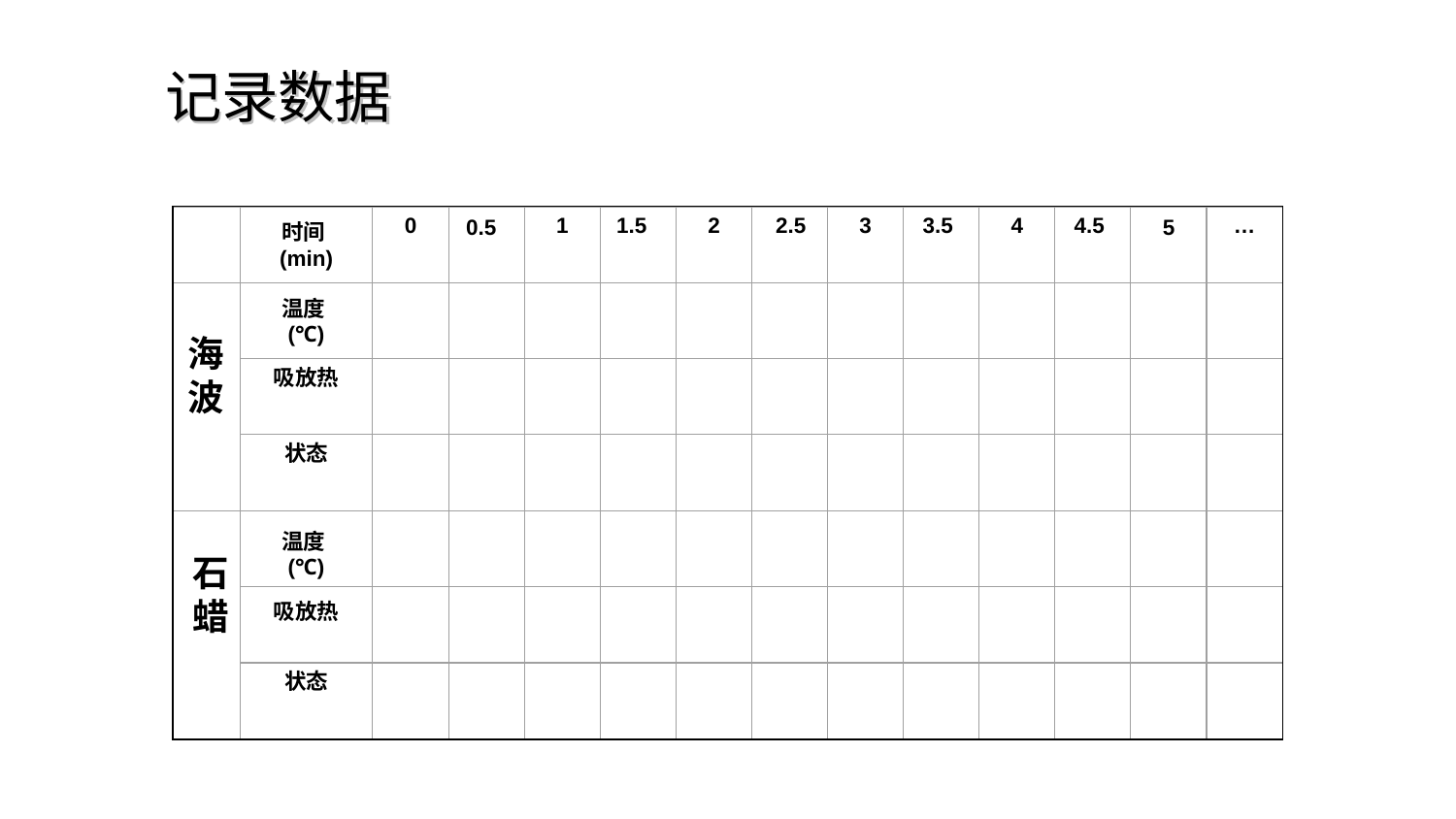

记录数据

时间(min)

0

1

1.5

2

2.5

3

3.5

4

4.5

5

…

0.5

海波

温度(℃)

吸放热

状态

石蜡

温度(℃)

吸放热

状态